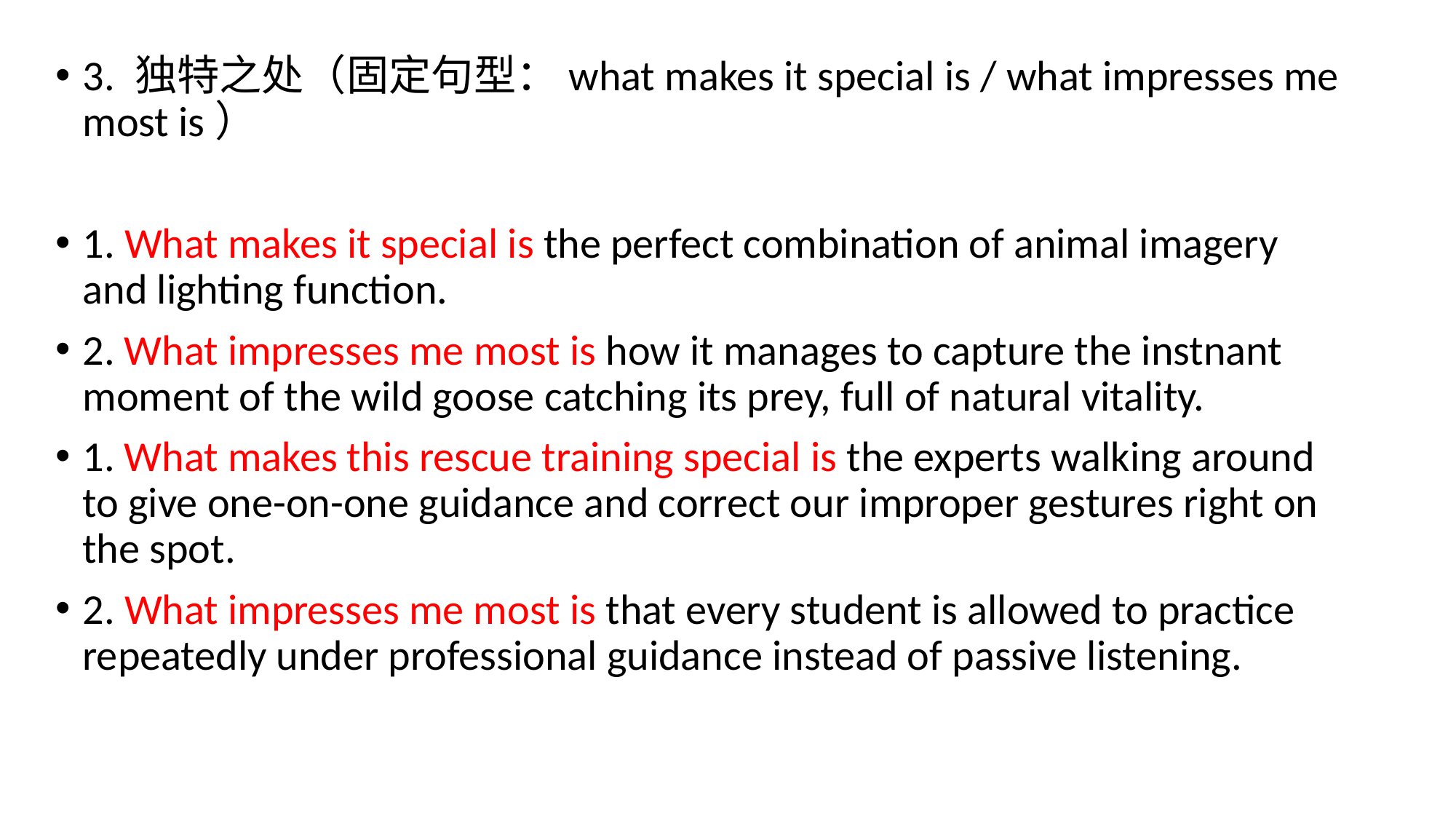

3. 独特之处（固定句型：what makes it special is / what impresses me most is）

1. What makes it special is the perfect combination of animal imagery and lighting function.
2. What impresses me most is how it manages to capture the instnant moment of the wild goose catching its prey, full of natural vitality.
1. What makes this rescue training special is the experts walking around to give one-on-one guidance and correct our improper gestures right on the spot.
2. What impresses me most is that every student is allowed to practice repeatedly under professional guidance instead of passive listening.